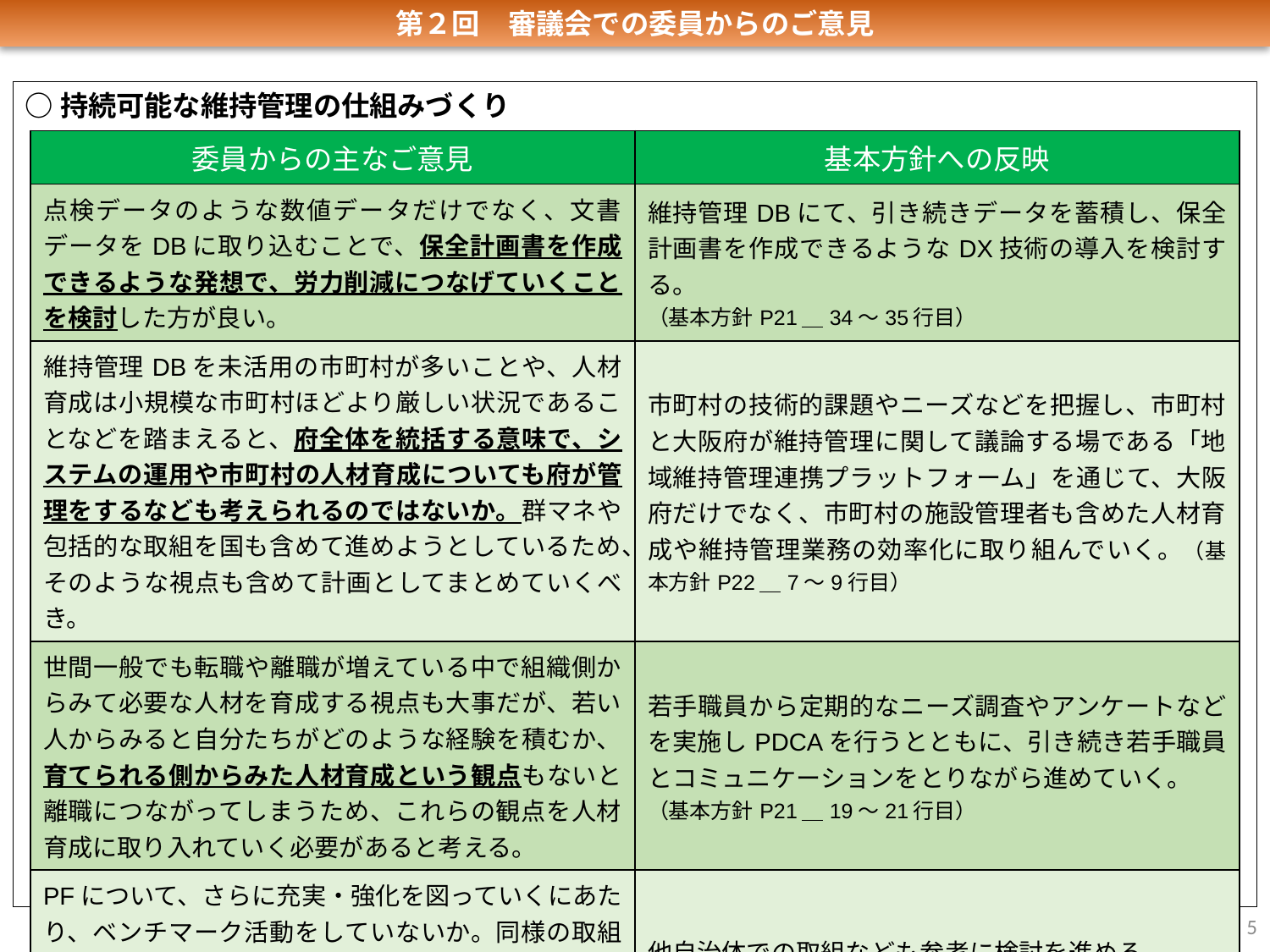

第２回　審議会での委員からのご意見
○持続可能な維持管理の仕組みづくり
| 委員からの主なご意見 | 基本方針への反映 |
| --- | --- |
| 点検データのような数値データだけでなく、文書データをDBに取り込むことで、保全計画書を作成できるような発想で、労力削減につなげていくことを検討した方が良い。 | 維持管理DBにて、引き続きデータを蓄積し、保全計画書を作成できるようなDX技術の導入を検討する。 （基本方針P21＿34～35行目） |
| 維持管理DBを未活用の市町村が多いことや、人材育成は小規模な市町村ほどより厳しい状況であることなどを踏まえると、府全体を統括する意味で、システムの運用や市町村の人材育成についても府が管理をするなども考えられるのではないか。群マネや包括的な取組を国も含めて進めようとしているため、そのような視点も含めて計画としてまとめていくべき。 | 市町村の技術的課題やニーズなどを把握し、市町村と大阪府が維持管理に関して議論する場である「地域維持管理連携プラットフォーム」を通じて、大阪府だけでなく、市町村の施設管理者も含めた人材育成や維持管理業務の効率化に取り組んでいく。（基本方針P22＿7～9行目） |
| 世間一般でも転職や離職が増えている中で組織側からみて必要な人材を育成する視点も大事だが、若い人からみると自分たちがどのような経験を積むか、育てられる側からみた人材育成という観点もないと離職につながってしまうため、これらの観点を人材育成に取り入れていく必要があると考える。 | 若手職員から定期的なニーズ調査やアンケートなどを実施しPDCAを行うとともに、引き続き若手職員とコミュニケーションをとりながら進めていく。 （基本方針P21＿19～21行目） |
| PFについて、さらに充実・強化を図っていくにあたり、ベンチマーク活動をしていないか。同様の取組をしている他の自治体と比較することにより、大阪府の強み・弱みを把握することができ、今後取り組むべき方向性も明確になると考える。 | 他自治体での取組なども参考に検討を進める。 （基本方針P22＿9～10行目） |
| 点検等にDX技術を取り入れていく場合に、既存のDBに新しい技術で得られたデータを取り込むことができるのか。別のところにデータを格納して、埋もれてしまうことはないのか。 | 新技術で得られたデータと既存データに齟齬が無いようDXをすすめ、必要に応じシステムの改修を行う。 （基本方針P21＿36行目） |
審議会資料P.14
審議会資料P.19
5